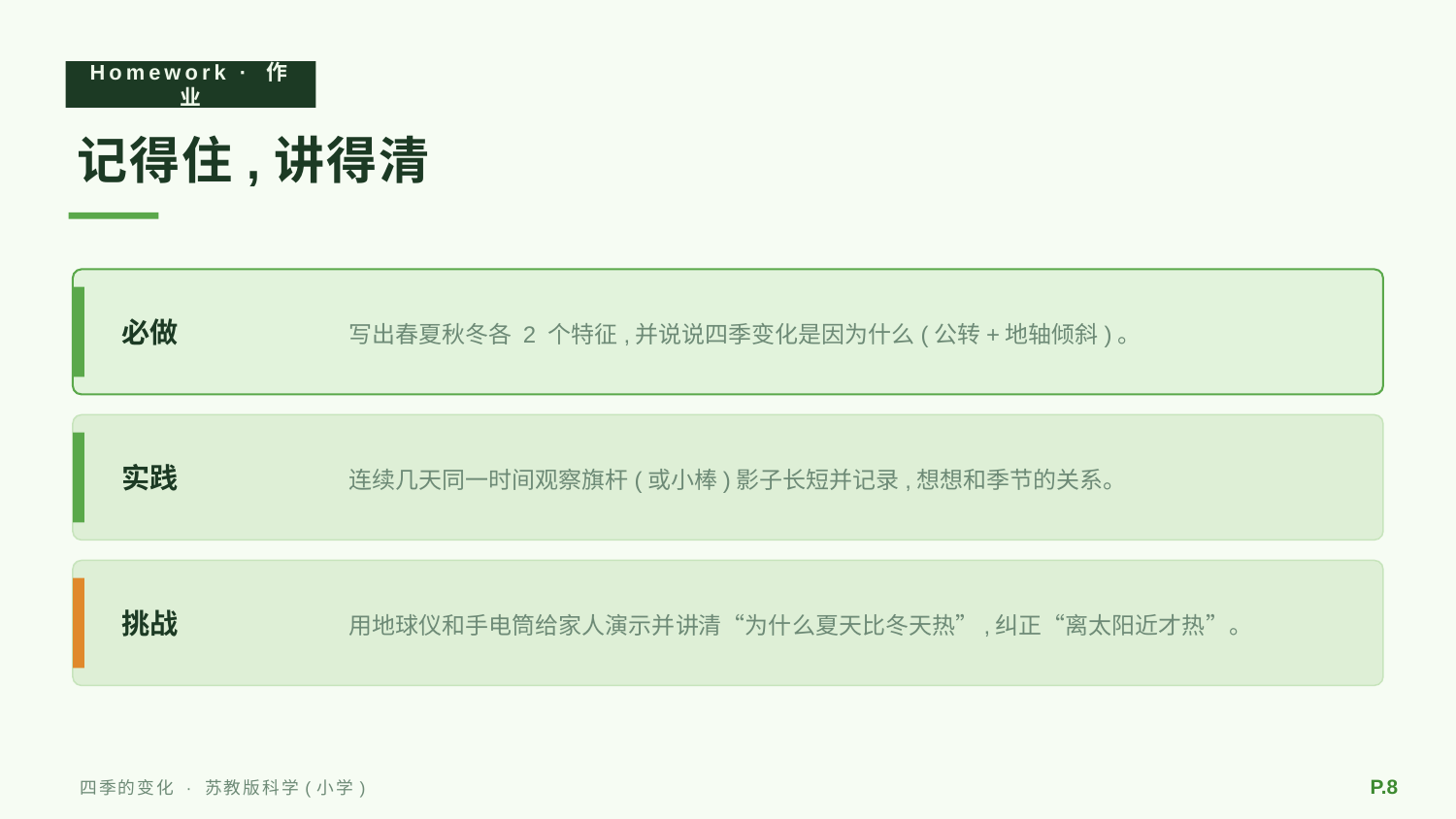

Homework · 作业

记得住,讲得清

写出春夏秋冬各 2 个特征,并说说四季变化是因为什么(公转+地轴倾斜)。
必做

连续几天同一时间观察旗杆(或小棒)影子长短并记录,想想和季节的关系。
实践

用地球仪和手电筒给家人演示并讲清“为什么夏天比冬天热”,纠正“离太阳近才热”。
挑战

P.8
四季的变化 · 苏教版科学(小学)